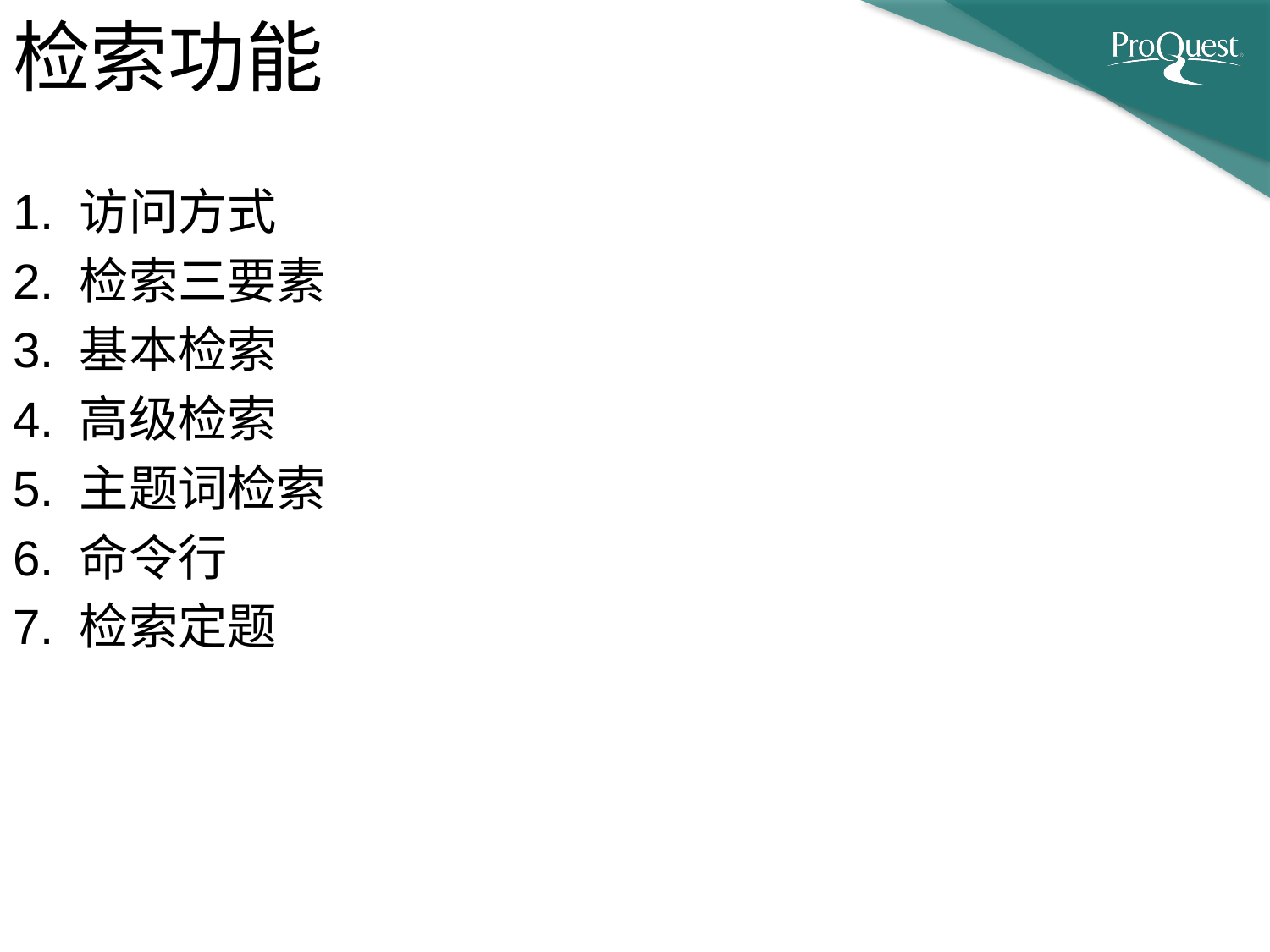

检索功能

1. 访问方式
2. 检索三要素
3. 基本检索
4. 高级检索
5. 主题词检索
6. 命令行
7. 检索定题